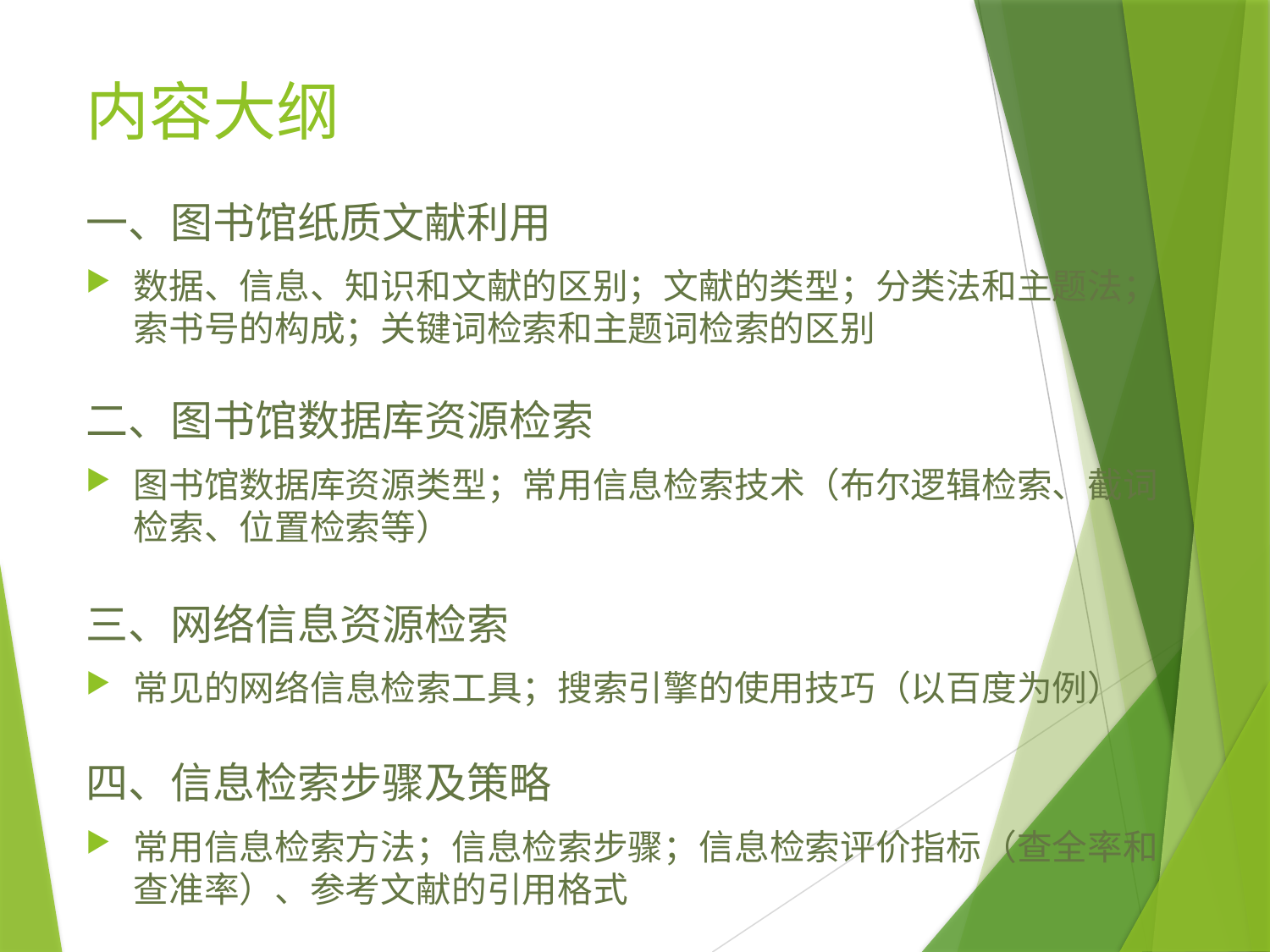

# 内容大纲
一、图书馆纸质文献利用
数据、信息、知识和文献的区别；文献的类型；分类法和主题法；索书号的构成；关键词检索和主题词检索的区别

二、图书馆数据库资源检索
图书馆数据库资源类型；常用信息检索技术（布尔逻辑检索、截词检索、位置检索等）

三、网络信息资源检索
常见的网络信息检索工具；搜索引擎的使用技巧（以百度为例）

四、信息检索步骤及策略
常用信息检索方法；信息检索步骤；信息检索评价指标（查全率和查准率）、参考文献的引用格式